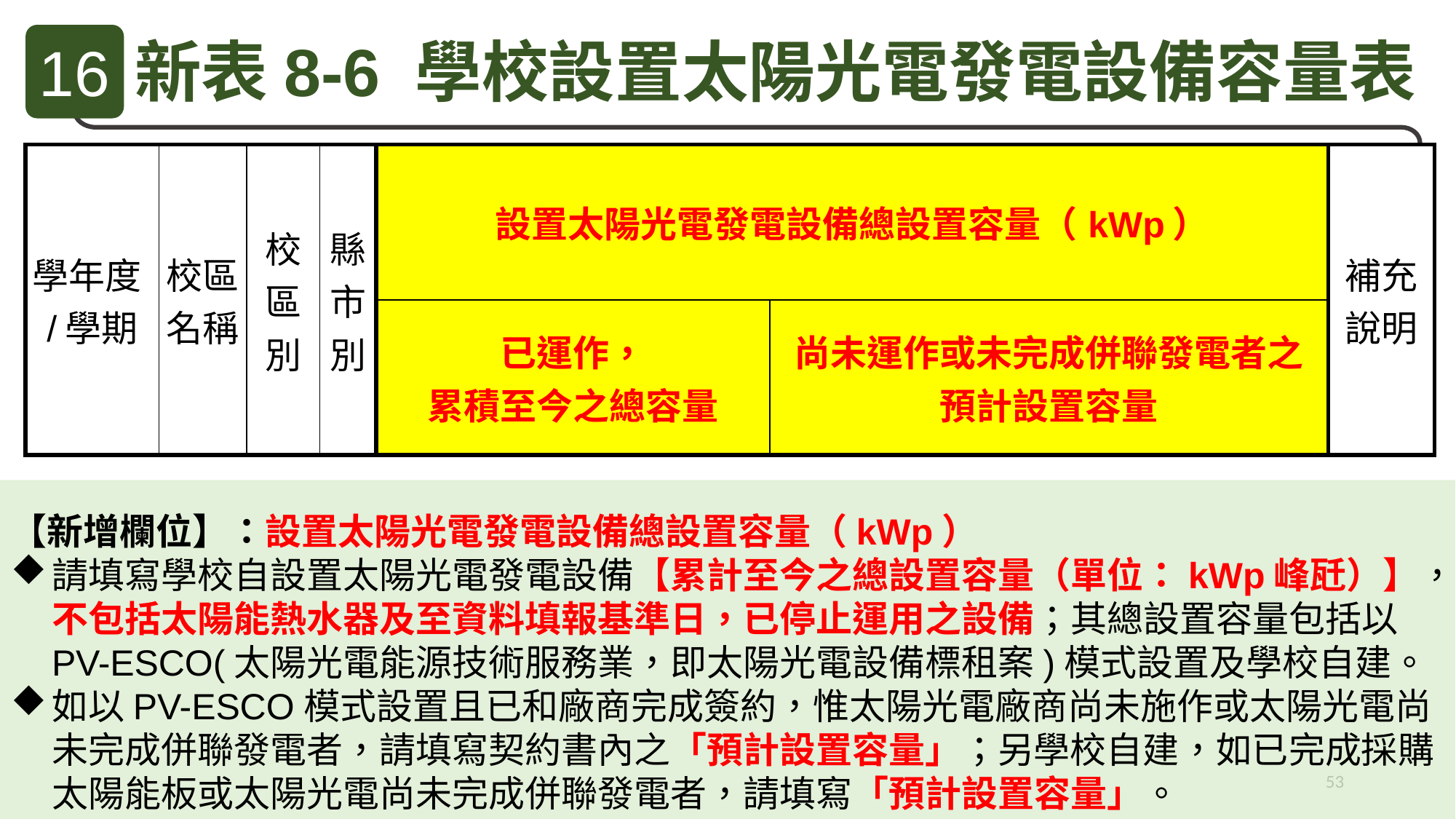

16
新表8-6 學校設置太陽光電發電設備容量表

| 學年度/學期 | 校區名稱 | 校區別 | 縣市別 | 設置太陽光電發電設備總設置容量（kWp） |  | 補充說明 |
| --- | --- | --- | --- | --- | --- | --- |
|  |  |  |  | 已運作， 累積至今之總容量 | 尚未運作或未完成併聯發電者之 預計設置容量 |  |

【新增欄位】：設置太陽光電發電設備總設置容量（kWp）
請填寫學校自設置太陽光電發電設備【累計至今之總設置容量（單位：kWp峰瓩）】，不包括太陽能熱水器及至資料填報基準日，已停止運用之設備；其總設置容量包括以PV-ESCO(太陽光電能源技術服務業，即太陽光電設備標租案)模式設置及學校自建。
如以PV-ESCO模式設置且已和廠商完成簽約，惟太陽光電廠商尚未施作或太陽光電尚未完成併聯發電者，請填寫契約書內之「預計設置容量」；另學校自建，如已完成採購太陽能板或太陽光電尚未完成併聯發電者，請填寫「預計設置容量」。
53